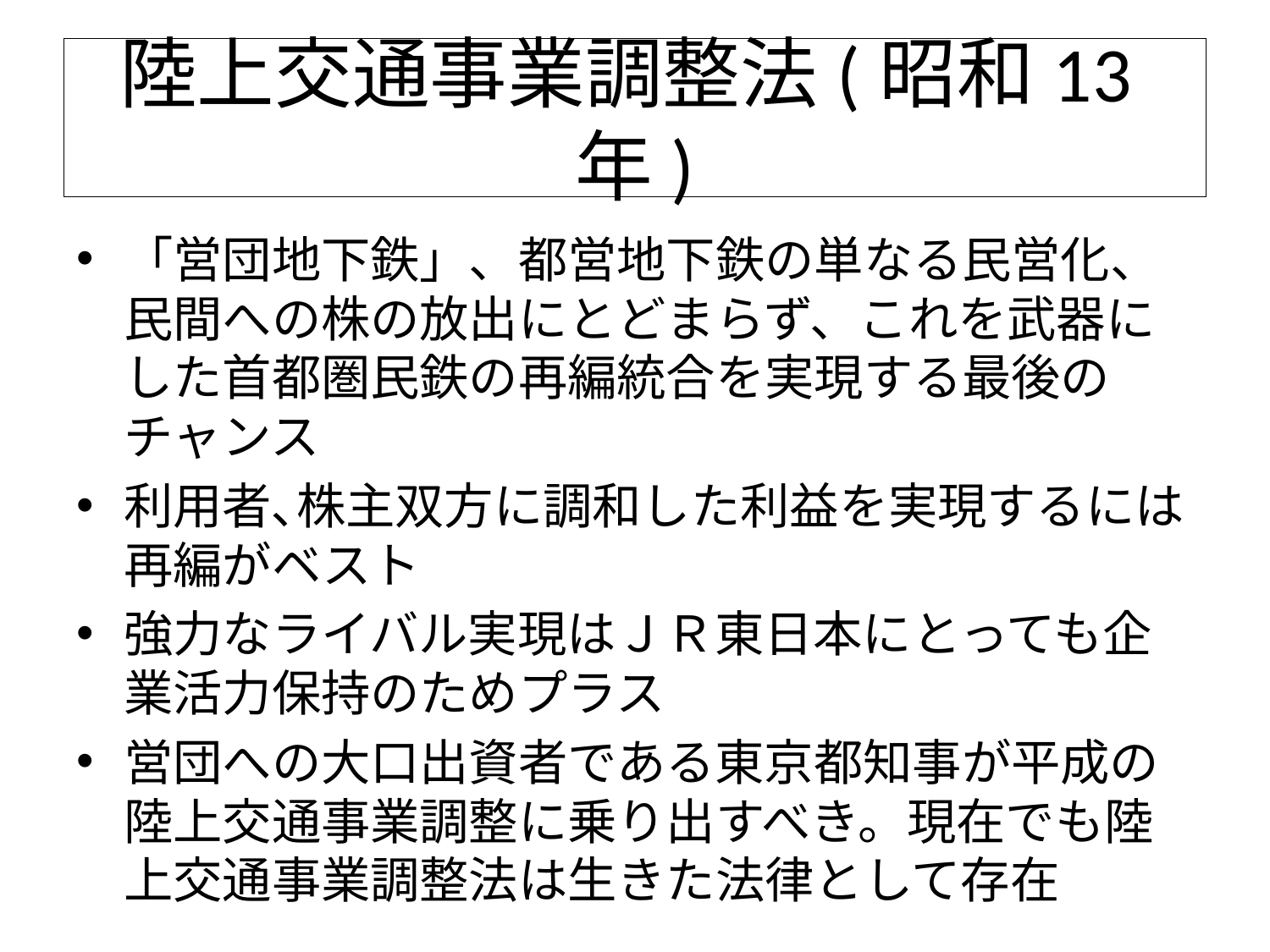

# 陸上交通事業調整法(昭和13年)
「営団地下鉄」、都営地下鉄の単なる民営化、民間への株の放出にとどまらず、これを武器にした首都圏民鉄の再編統合を実現する最後のチャンス
利用者､株主双方に調和した利益を実現するには再編がベスト
強力なライバル実現はＪＲ東日本にとっても企業活力保持のためプラス
営団への大口出資者である東京都知事が平成の陸上交通事業調整に乗り出すべき。現在でも陸上交通事業調整法は生きた法律として存在